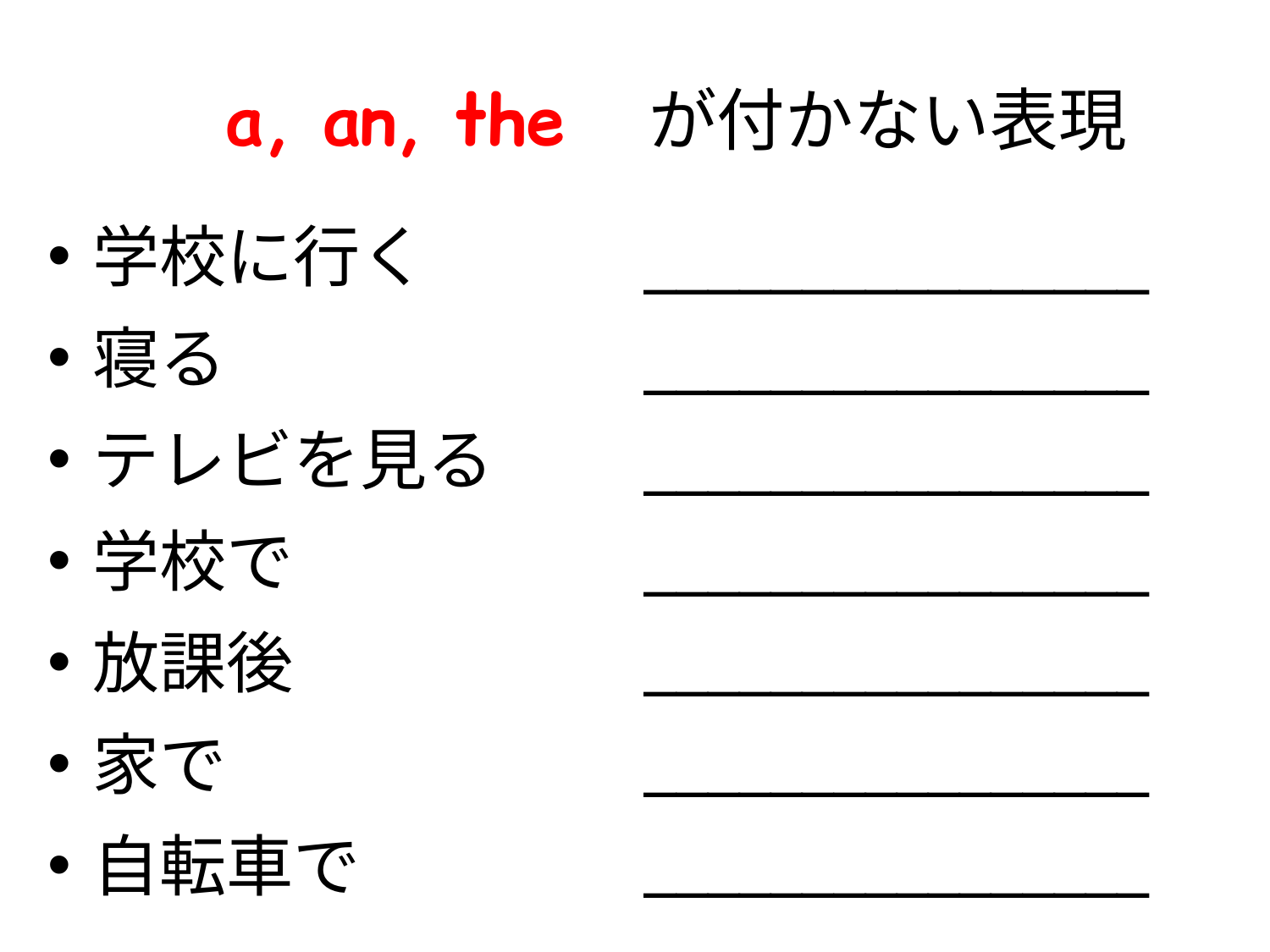

# a, an, the　が付かない表現
学校に行く
寝る
テレビを見る
学校で
放課後
家で
自転車で
________________
________________
________________
________________
________________
________________
________________